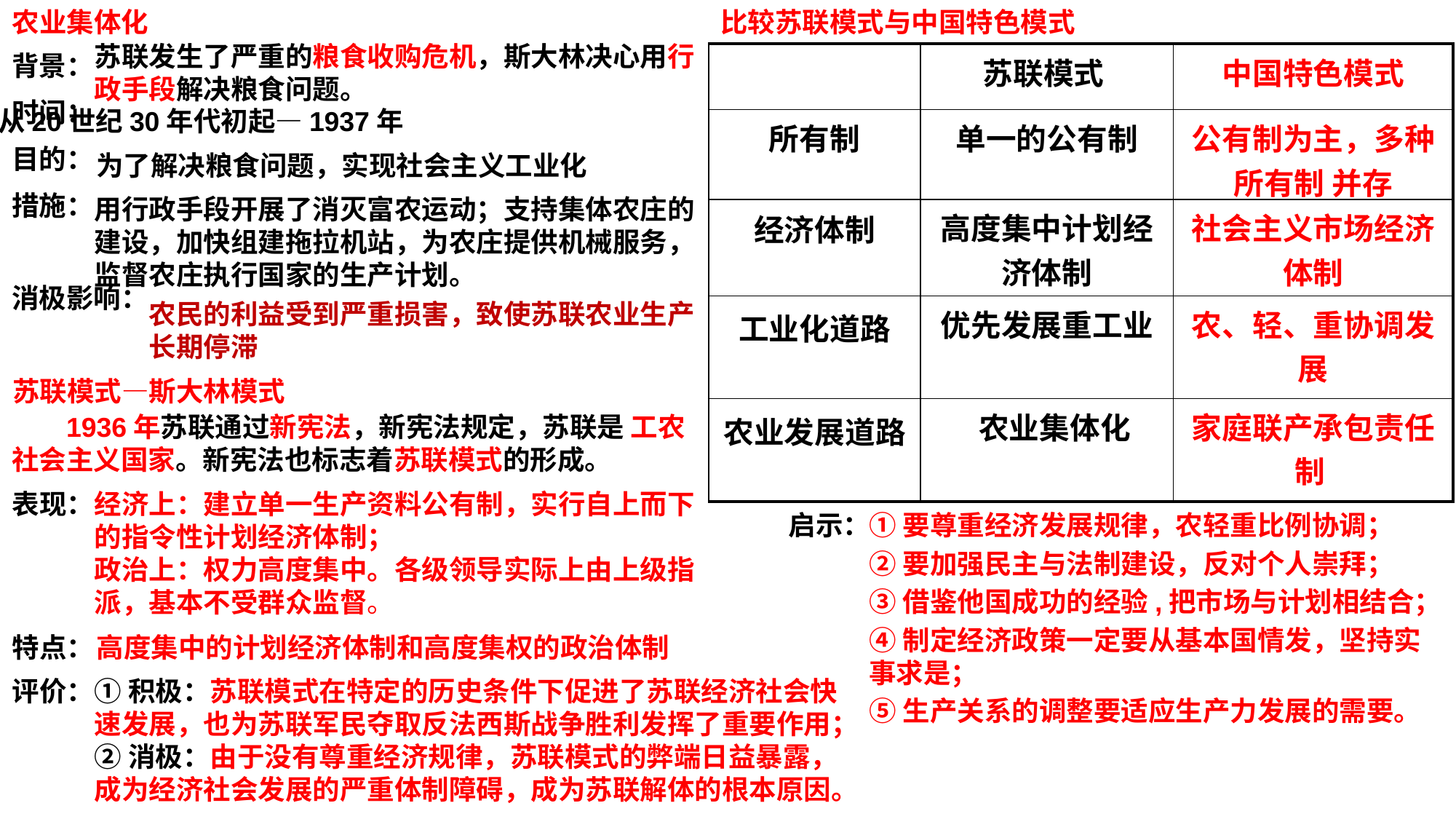

农业集体化
比较苏联模式与中国特色模式
苏联发生了严重的粮食收购危机，斯大林决心用行政手段解决粮食问题。
背景：
时间：
目的：
措施：

消极影响：
|  | 苏联模式 | 中国特色模式 |
| --- | --- | --- |
| 所有制 | 单一的公有制 | 公有制为主，多种所有制 并存 |
| 经济体制 | 高度集中计划经济体制 | 社会主义市场经济体制 |
| 工业化道路 | 优先发展重工业 | 农、轻、重协调发展 |
| 农业发展道路 | 农业集体化 | 家庭联产承包责任制 |
从20世纪30年代初起—1937年
为了解决粮食问题，实现社会主义工业化
用行政手段开展了消灭富农运动；支持集体农庄的建设，加快组建拖拉机站，为农庄提供机械服务，监督农庄执行国家的生产计划。
农民的利益受到严重损害，致使苏联农业生产长期停滞
苏联模式—斯大林模式
1936年苏联通过新宪法，新宪法规定，苏联是 工农社会主义国家。新宪法也标志着苏联模式的形成。
表现：
经济上：建立单一生产资料公有制，实行自上而下的指令性计划经济体制；
政治上：权力高度集中。各级领导实际上由上级指派，基本不受群众监督。
启示：
①要尊重经济发展规律，农轻重比例协调；
②要加强民主与法制建设，反对个人崇拜；
③借鉴他国成功的经验,把市场与计划相结合；
④制定经济政策一定要从基本国情发，坚持实事求是；
⑤生产关系的调整要适应生产力发展的需要。
特点：
高度集中的计划经济体制和高度集权的政治体制
评价：
①积极：苏联模式在特定的历史条件下促进了苏联经济社会快速发展，也为苏联军民夺取反法西斯战争胜利发挥了重要作用；
②消极：由于没有尊重经济规律，苏联模式的弊端日益暴露，成为经济社会发展的严重体制障碍，成为苏联解体的根本原因。